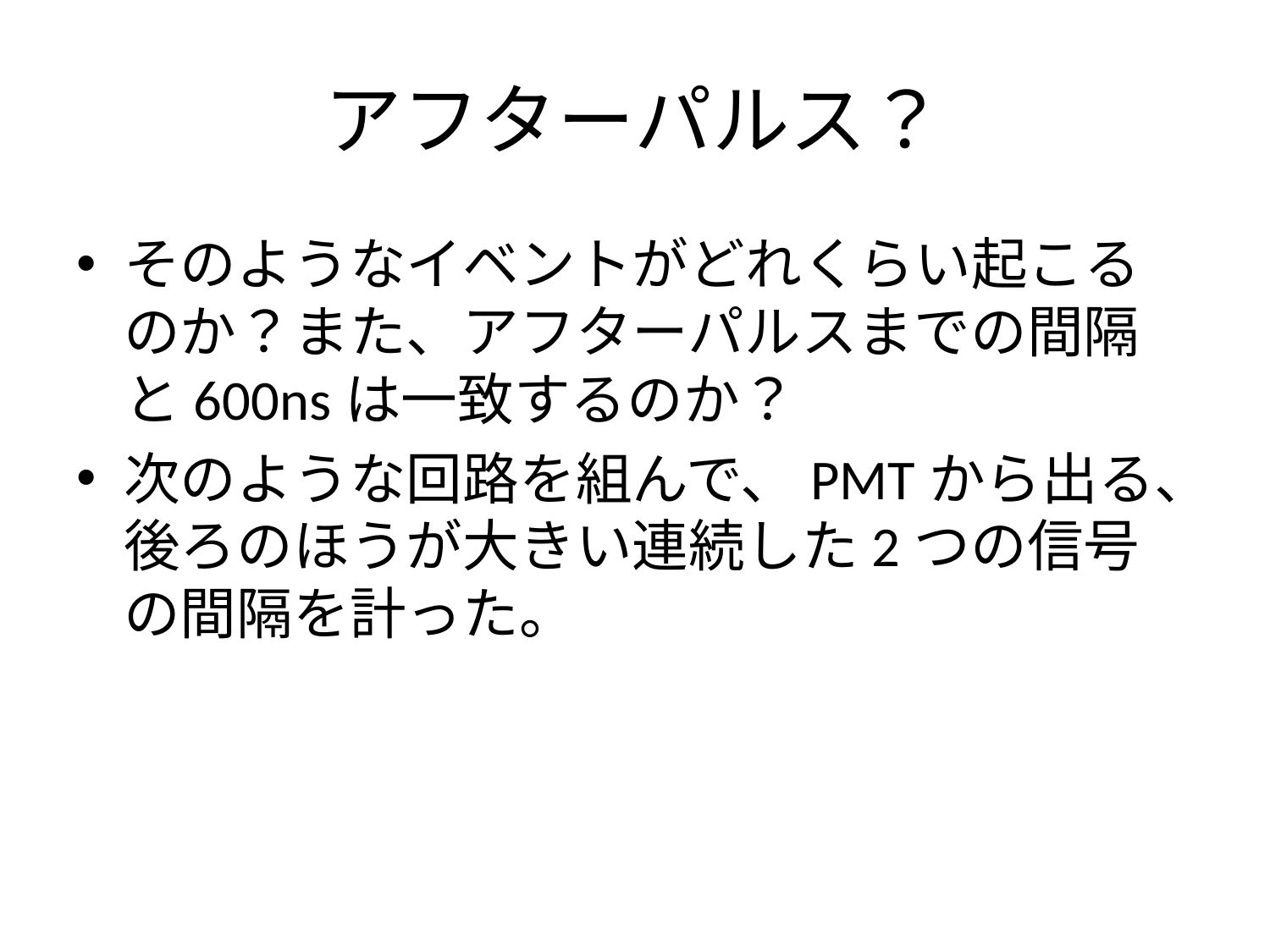

# アフターパルス？
そのようなイベントがどれくらい起こるのか？また、アフターパルスまでの間隔と600nsは一致するのか？
次のような回路を組んで、PMTから出る、後ろのほうが大きい連続した2つの信号の間隔を計った。